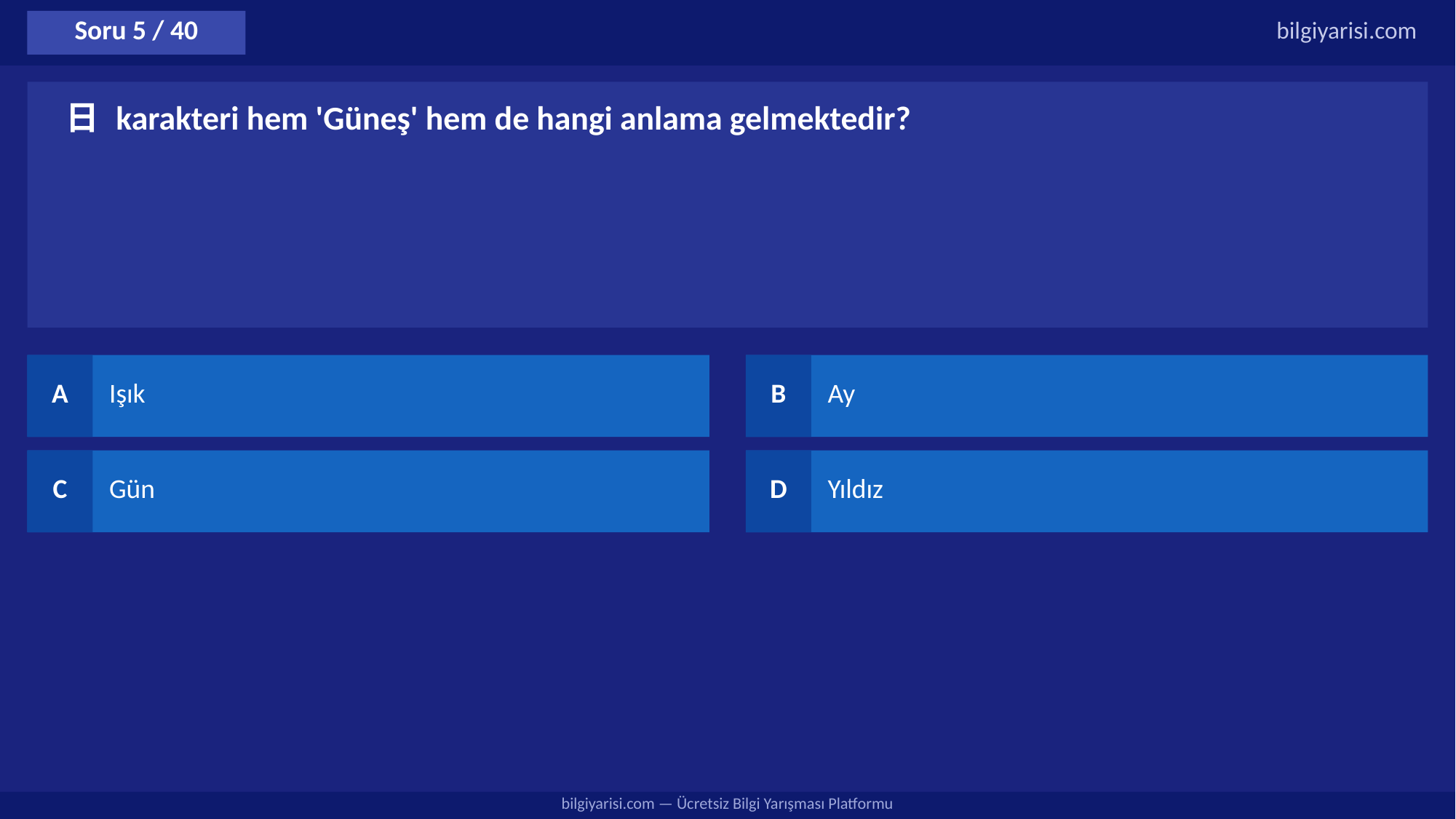

Soru 5 / 40
bilgiyarisi.com

日 karakteri hem 'Güneş' hem de hangi anlama gelmektedir?

A
Işık

B
Ay

C
Gün

D
Yıldız
bilgiyarisi.com — Ücretsiz Bilgi Yarışması Platformu